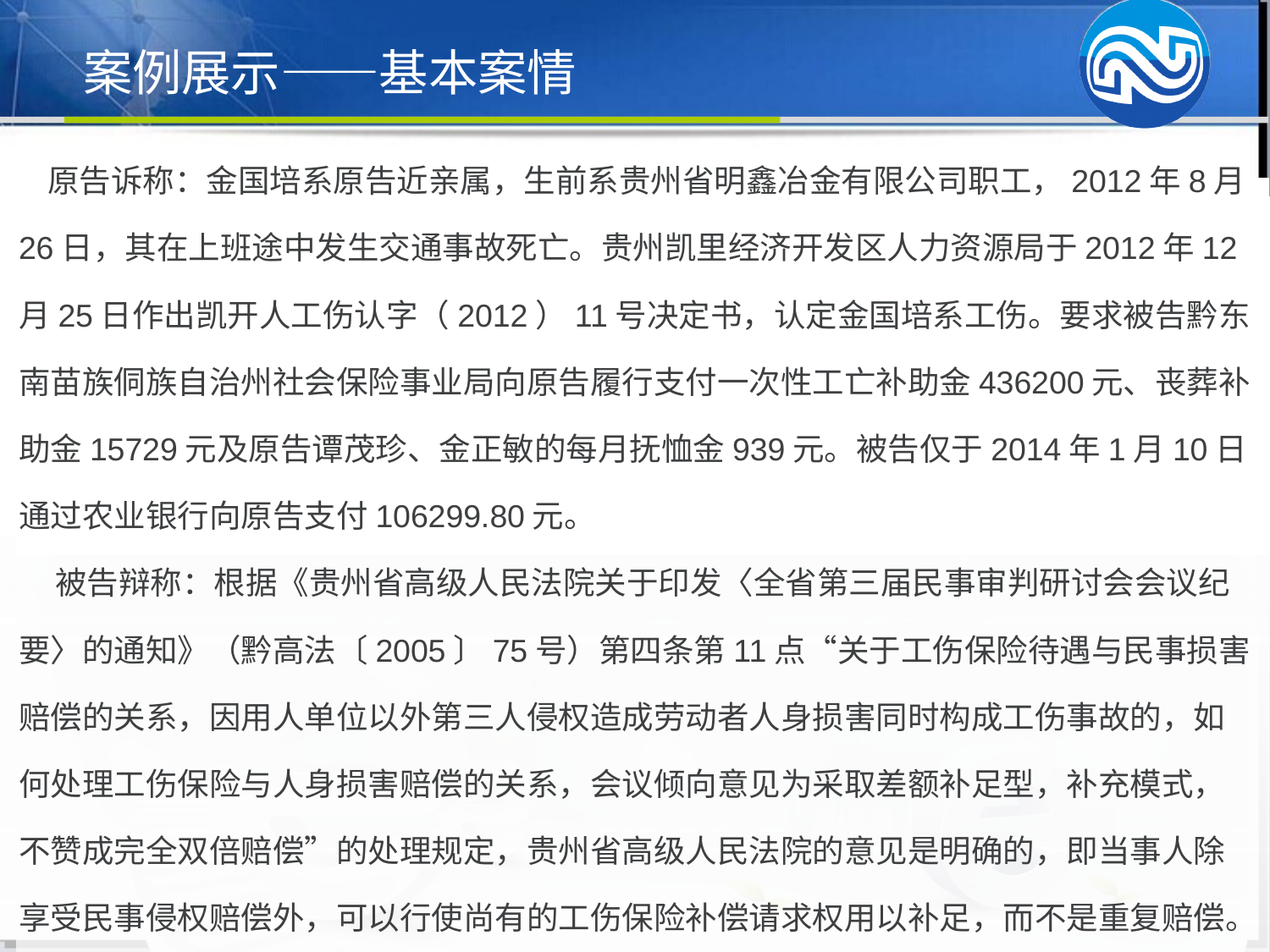

案例展示——基本案情
   原告诉称：金国培系原告近亲属，生前系贵州省明鑫冶金有限公司职工，2012年8月26日，其在上班途中发生交通事故死亡。贵州凯里经济开发区人力资源局于2012年12月25日作出凯开人工伤认字（2012）11号决定书，认定金国培系工伤。要求被告黔东南苗族侗族自治州社会保险事业局向原告履行支付一次性工亡补助金436200元、丧葬补助金15729元及原告谭茂珍、金正敏的每月抚恤金939元。被告仅于2014年1月10日通过农业银行向原告支付106299.80元。
    被告辩称：根据《贵州省高级人民法院关于印发〈全省第三届民事审判研讨会会议纪要〉的通知》（黔高法〔2005〕75号）第四条第11点“关于工伤保险待遇与民事损害赔偿的关系，因用人单位以外第三人侵权造成劳动者人身损害同时构成工伤事故的，如何处理工伤保险与人身损害赔偿的关系，会议倾向意见为采取差额补足型，补充模式，不赞成完全双倍赔偿”的处理规定，贵州省高级人民法院的意见是明确的，即当事人除享受民事侵权赔偿外，可以行使尚有的工伤保险补偿请求权用以补足，而不是重复赔偿。